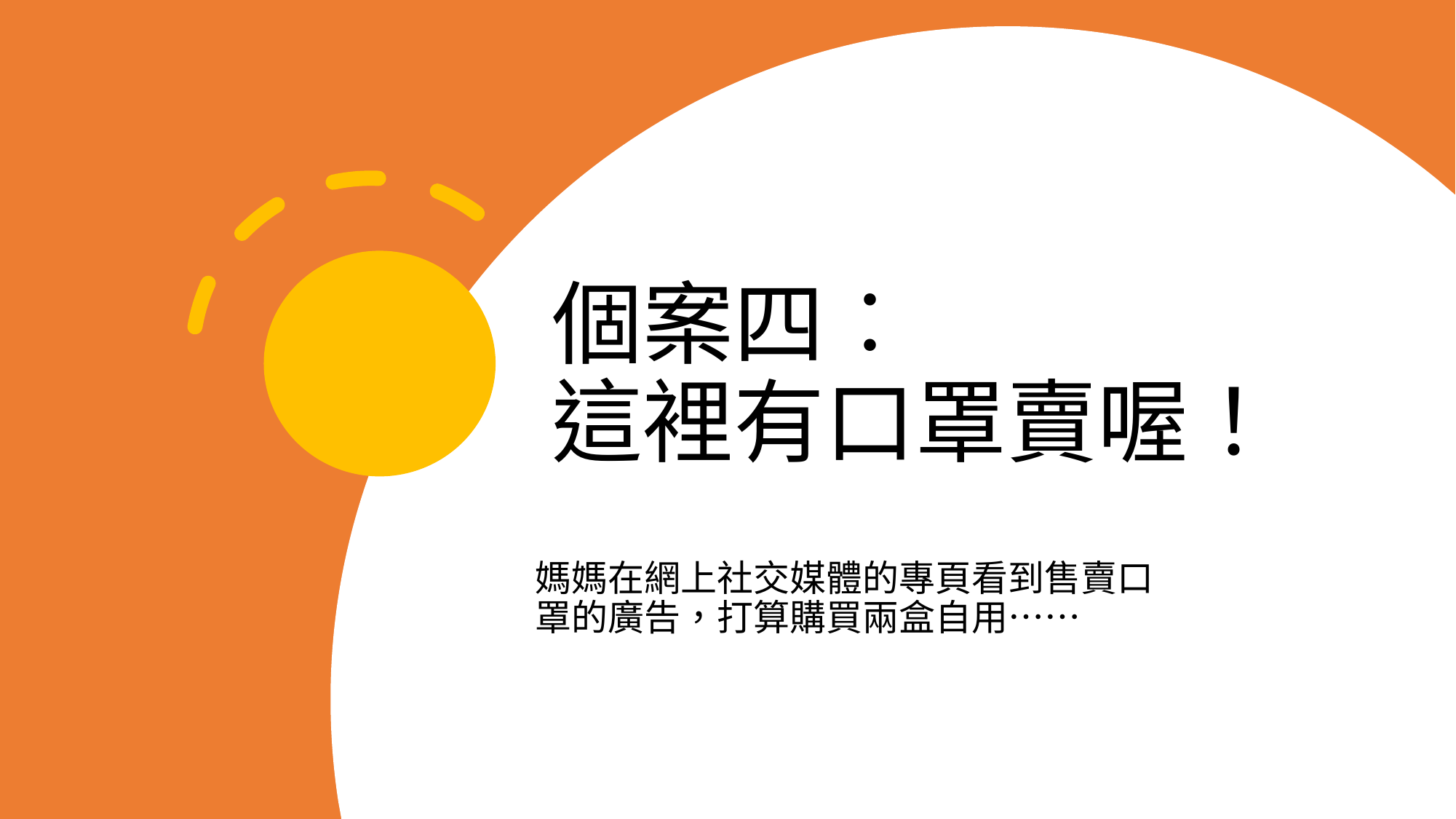

# 個案四︰ 這裡有口罩賣喔！

媽媽在網上社交媒體的專頁看到售賣口罩的廣告，打算購買兩盒自用……